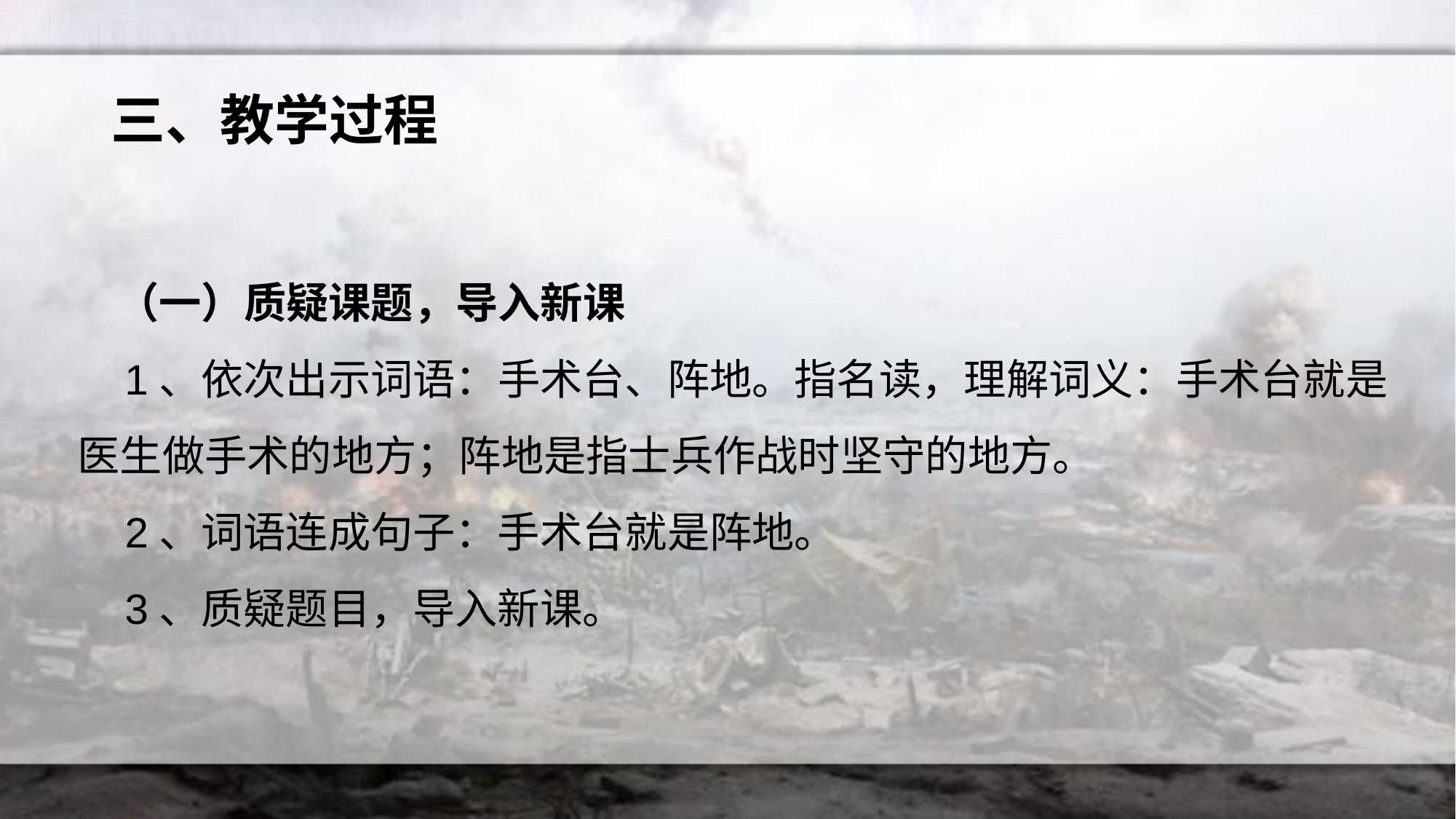

# 三、教学过程
   （一）质疑课题，导入新课
    1、依次出示词语：手术台、阵地。指名读，理解词义：手术台就是医生做手术的地方；阵地是指士兵作战时坚守的地方。
    2、词语连成句子：手术台就是阵地。
    3、质疑题目，导入新课。